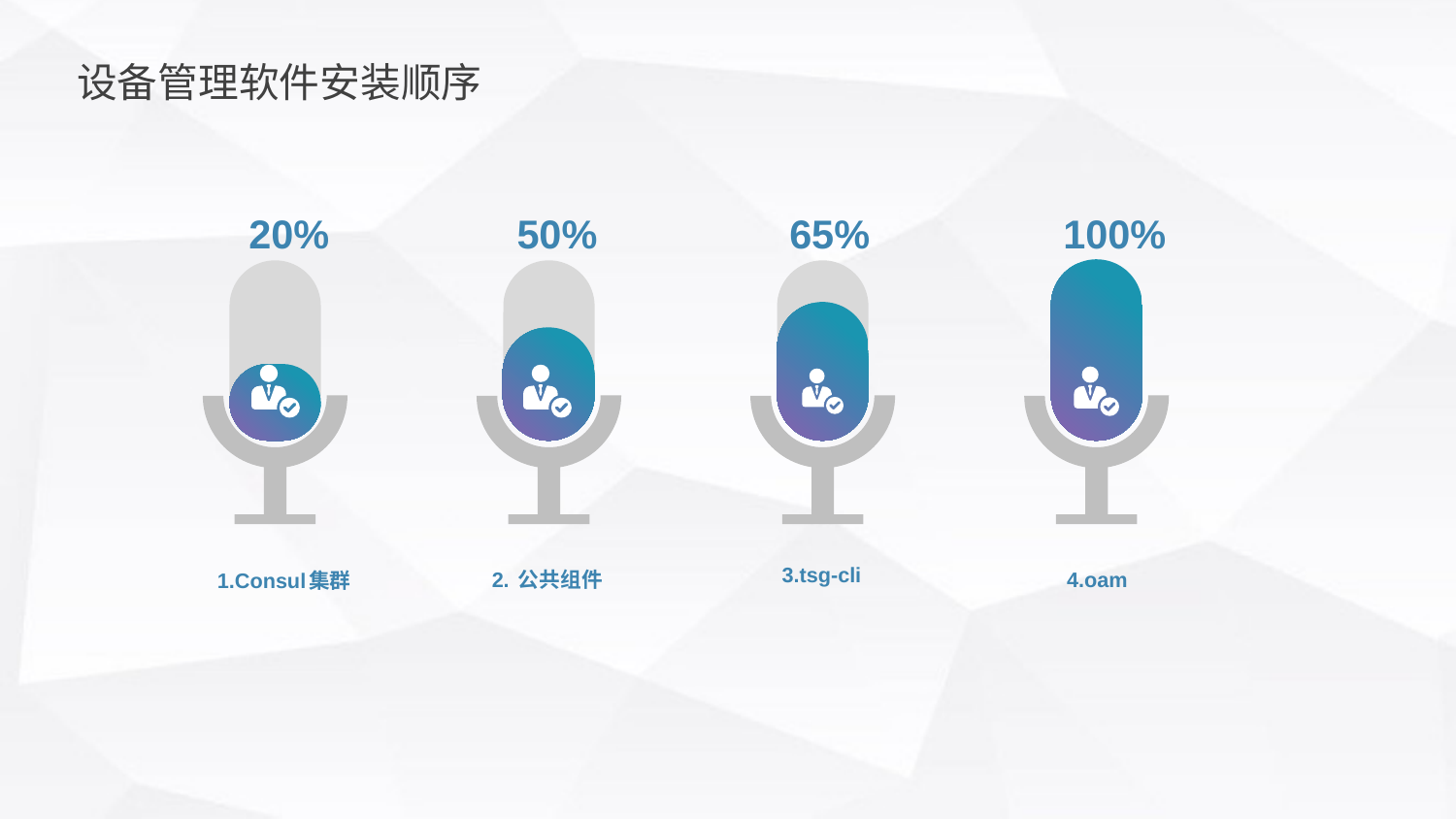

设备管理软件安装顺序
20%
50%
65%
100%

3.tsg-cli

2. 公共组件

4.oam

1.Consul集群